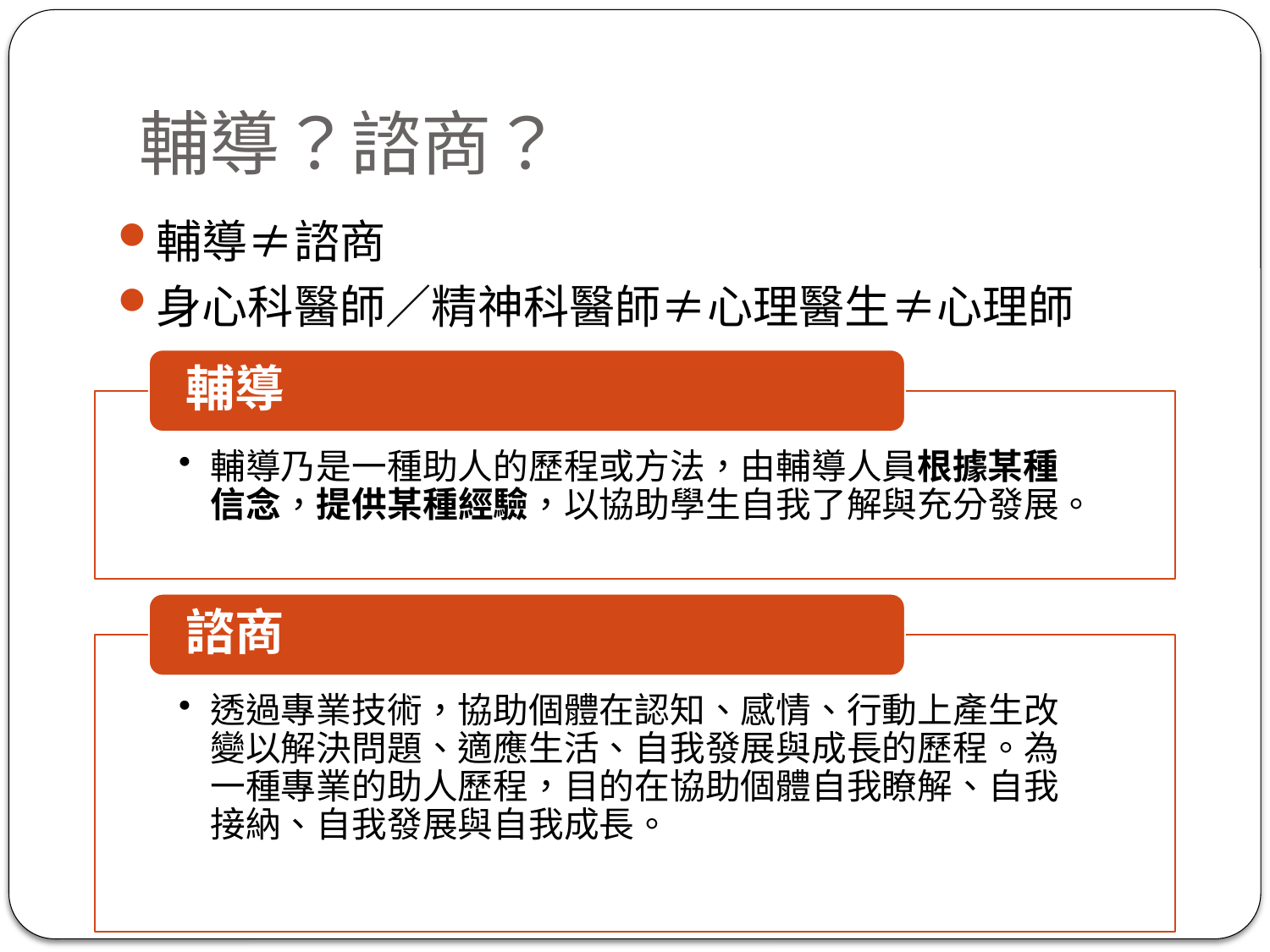

# 輔導？諮商？
輔導≠諮商
身心科醫師／精神科醫師≠心理醫生≠心理師
輔導乃是一種助人的歷程或方法，由輔導人員根據某種信念，提供某種經驗，以協助學生自我了解與充分發展。
輔導
透過專業技術，協助個體在認知、感情、行動上產生改變以解決問題、適應生活、自我發展與成長的歷程。為一種專業的助人歷程，目的在協助個體自我瞭解、自我接納、自我發展與自我成長。
諮商